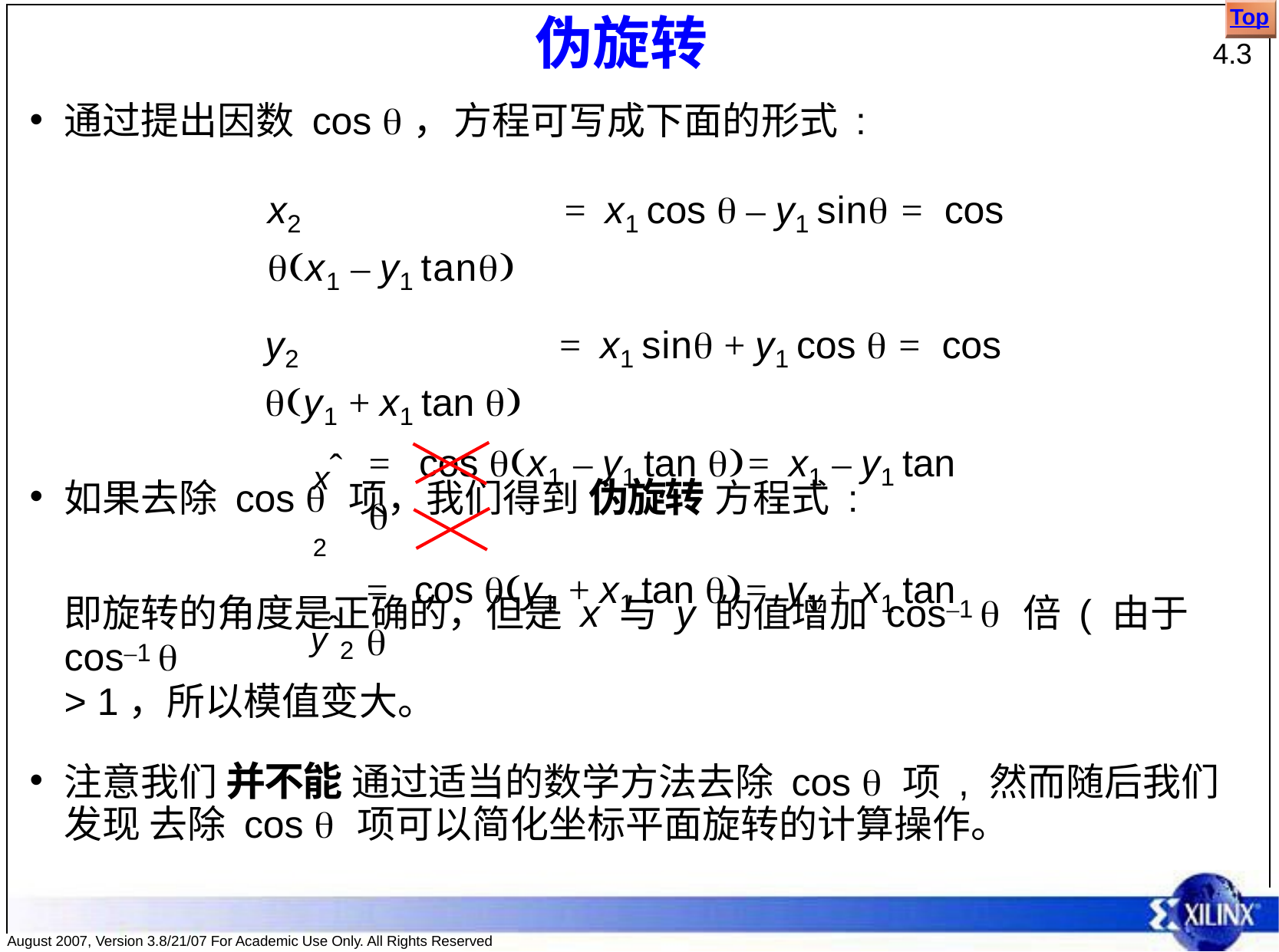

Top
# 伪旋转
4.3
通过提出因数 cos θ，方程可写成下面的形式 :
x2	=	x1 cos θ – y1 sinθ	=	cos θ(x1 – y1 tanθ)
y2	=	x1 sinθ + y1 cos θ	=	cos θ(y1 + x1 tan θ)
如果去除 cos θ 项，我们得到 伪旋转 方程式 :
xˆ2
yˆ2
=	cos θ(x1 – y1 tan θ)	=	x1 – y1 tan θ
=	cos θ(y1 + x1 tan θ)	=	y1 + x1 tan θ

即旋转的角度是正确的，但是 x 与 y 的值增加 cos–1 θ 倍 ( 由于 cos–1 θ
> 1，所以模值变大。
注意我们 并不能 通过适当的数学方法去除 cos θ 项 , 然而随后我们发现 去除 cos θ 项可以简化坐标平面旋转的计算操作。
August 2007, Version 3.8/21/07 For Academic Use Only. All Rights Reserved